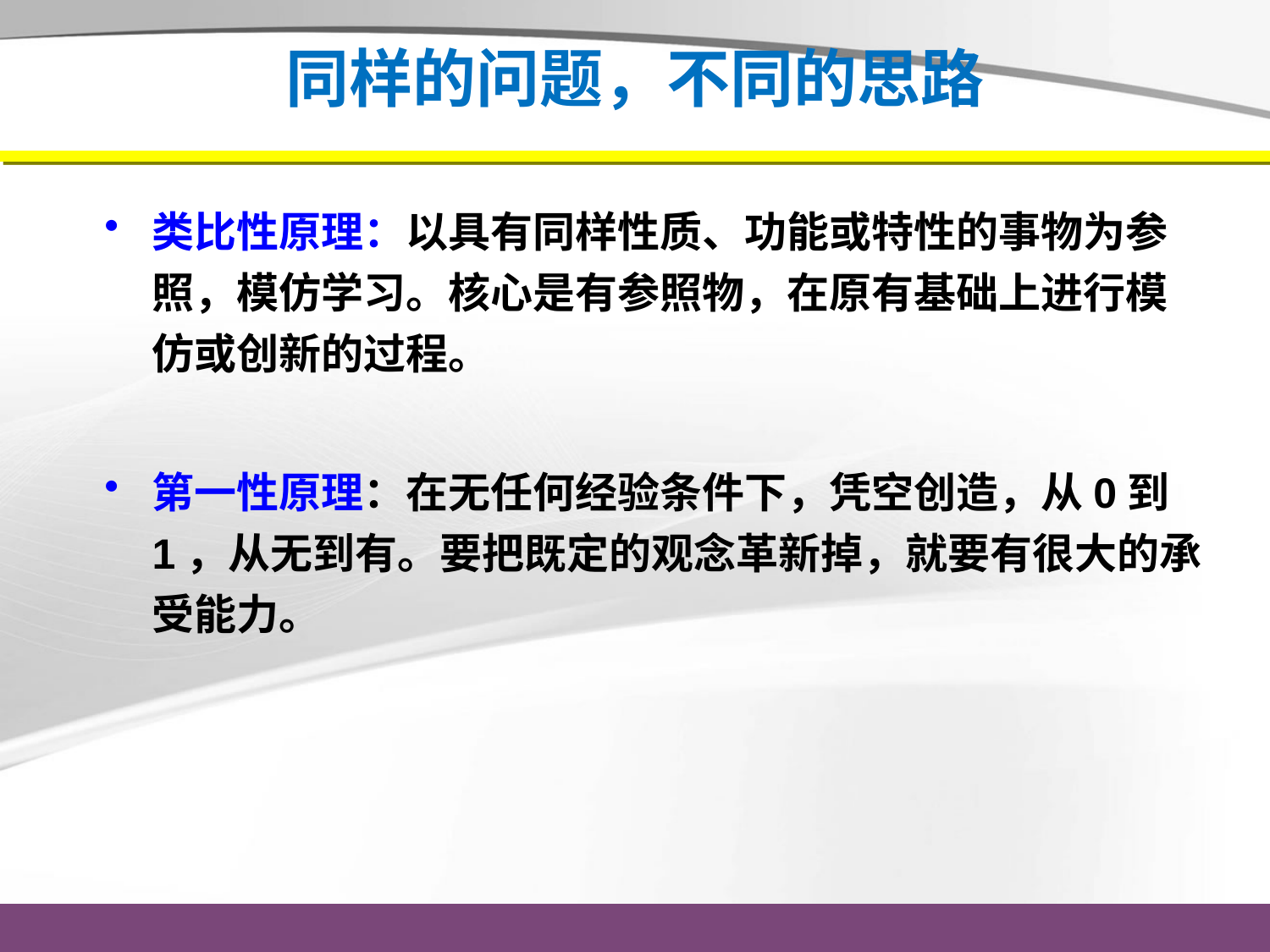

# 同样的问题，不同的思路
类比性原理：以具有同样性质、功能或特性的事物为参照，模仿学习。核心是有参照物，在原有基础上进行模仿或创新的过程。

第一性原理：在无任何经验条件下，凭空创造，从0到1，从无到有。要把既定的观念革新掉，就要有很大的承受能力。